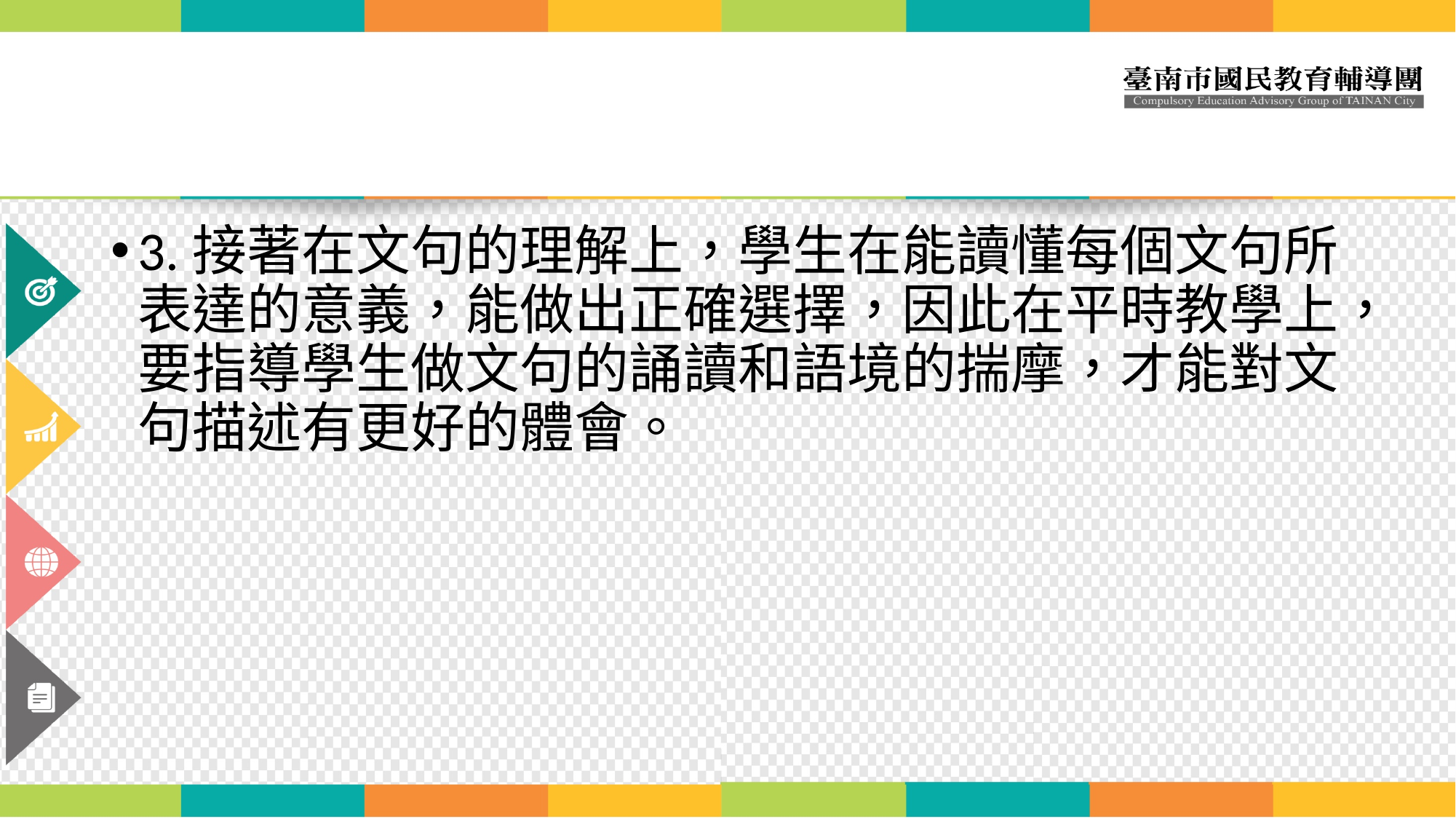

3.接著在文句的理解上，學生在能讀懂每個文句所表達的意義，能做出正確選擇，因此在平時教學上，要指導學生做文句的誦讀和語境的揣摩，才能對文句描述有更好的體會。